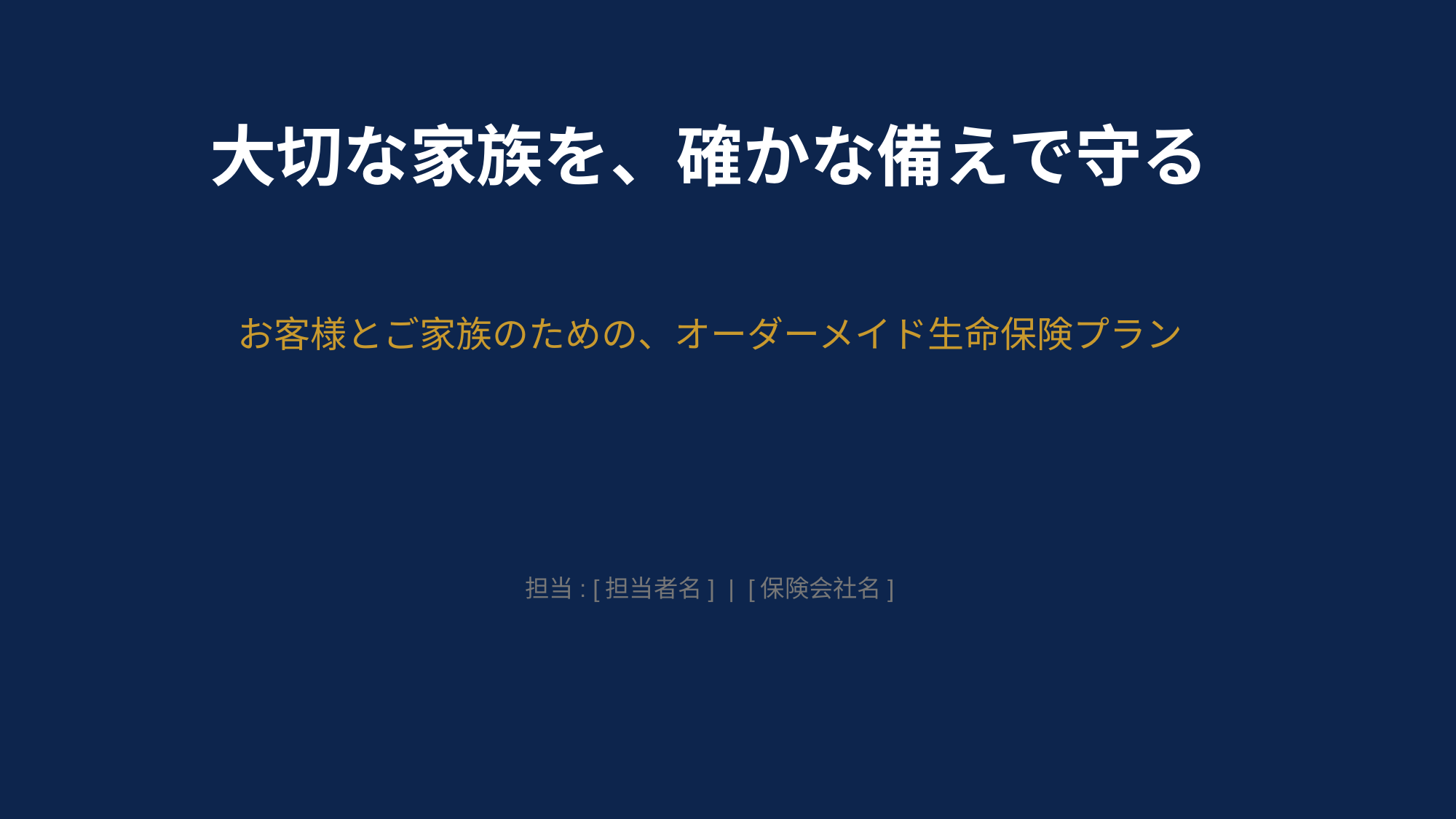

大切な家族を、確かな備えで守る
お客様とご家族のための、オーダーメイド生命保険プラン
担当: [担当者名]  |  [保険会社名]